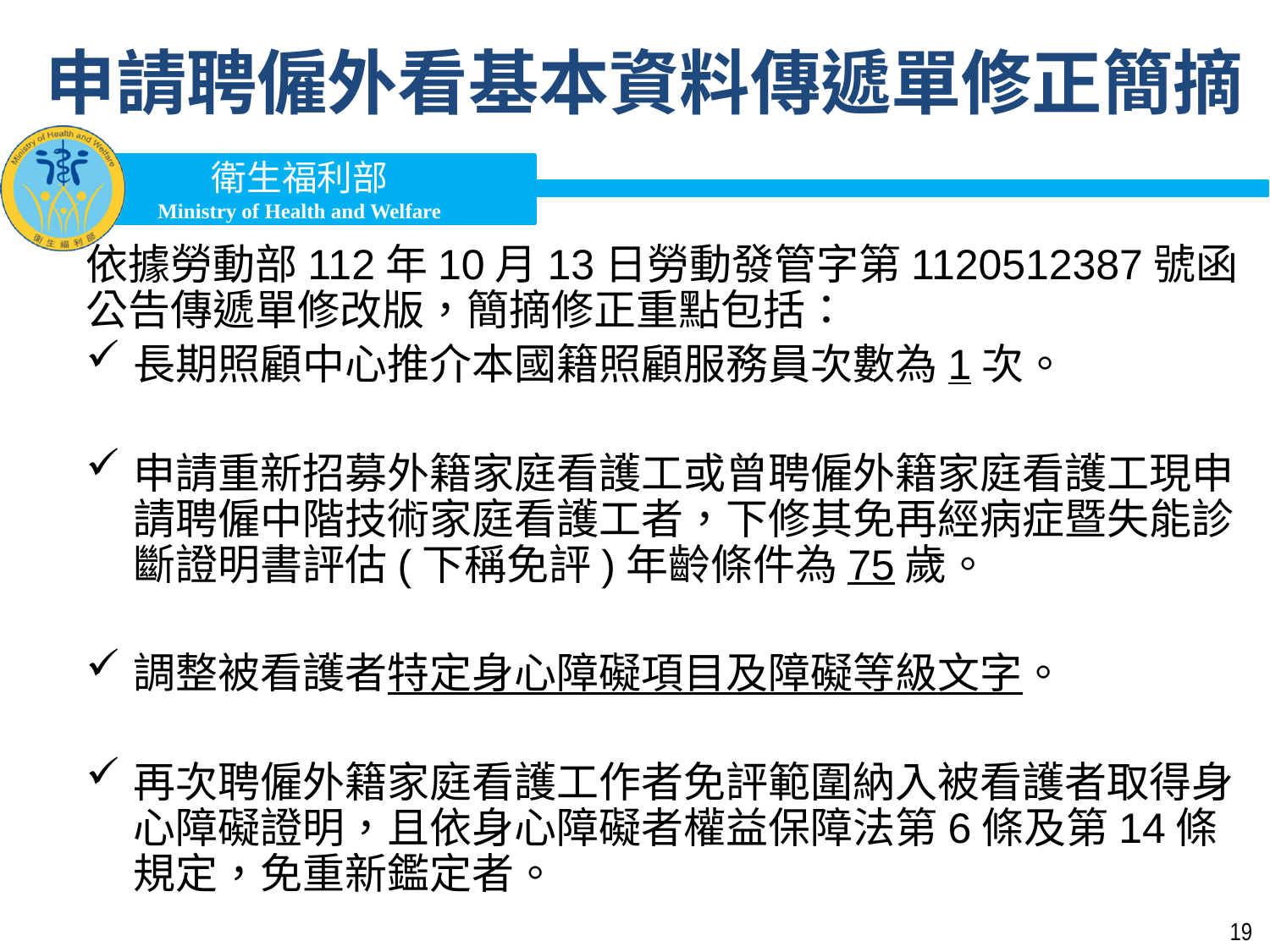

# 申請聘僱外看基本資料傳遞單修正簡摘
依據勞動部112年10月13日勞動發管字第1120512387號函公告傳遞單修改版，簡摘修正重點包括：
長期照顧中心推介本國籍照顧服務員次數為1次。

申請重新招募外籍家庭看護工或曾聘僱外籍家庭看護工現申請聘僱中階技術家庭看護工者，下修其免再經病症暨失能診斷證明書評估(下稱免評)年齡條件為75歲。

調整被看護者特定身心障礙項目及障礙等級文字。

再次聘僱外籍家庭看護工作者免評範圍納入被看護者取得身心障礙證明，且依身心障礙者權益保障法第6條及第14條規定，免重新鑑定者。
19